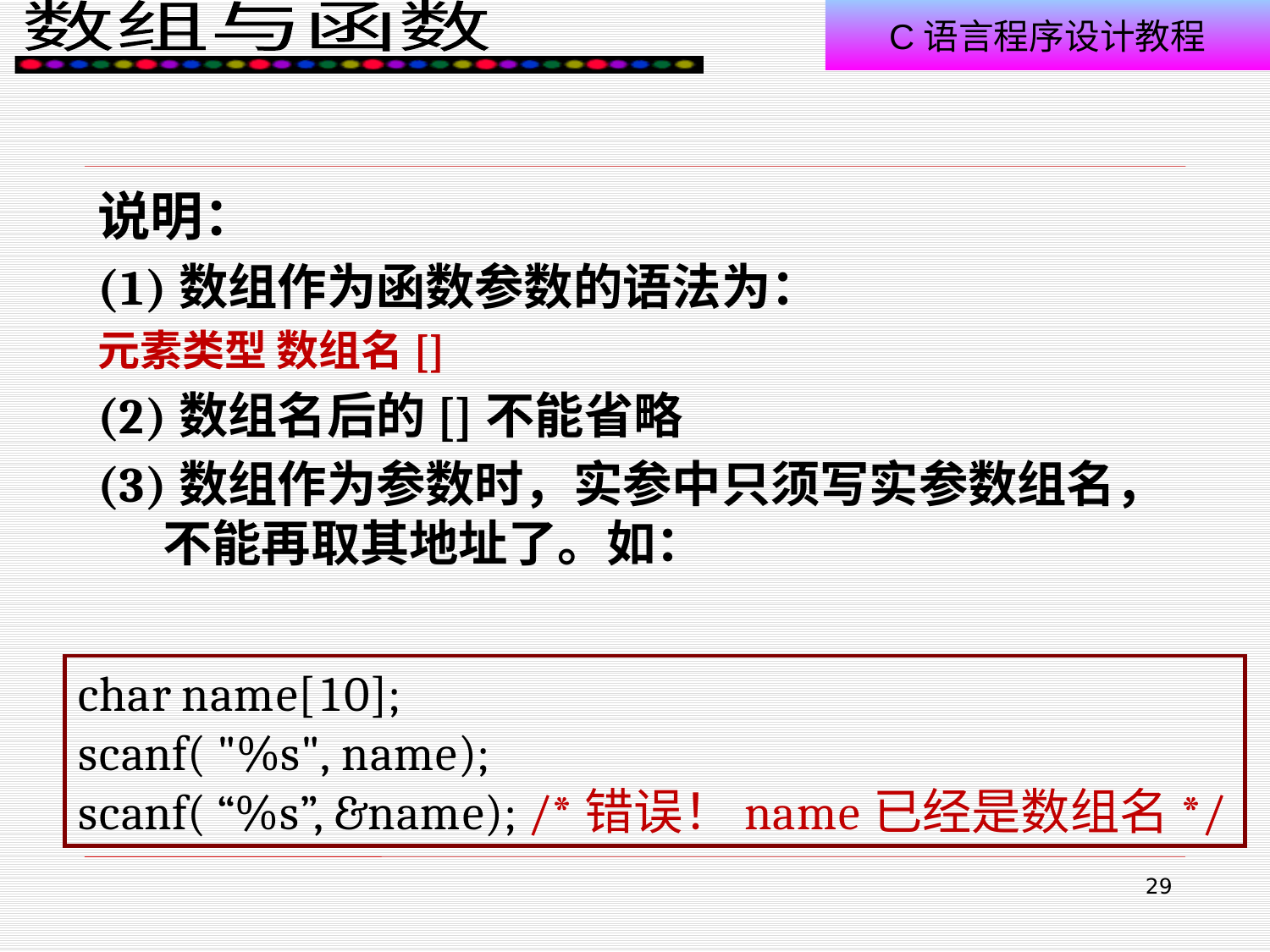

#
说明：
(1)数组作为函数参数的语法为：
元素类型 数组名[]
(2)数组名后的[]不能省略
(3)数组作为参数时，实参中只须写实参数组名，不能再取其地址了。如：
char name[10];
scanf( "%s", name);
scanf( “%s”, &name); /*错误！name已经是数组名*/
29